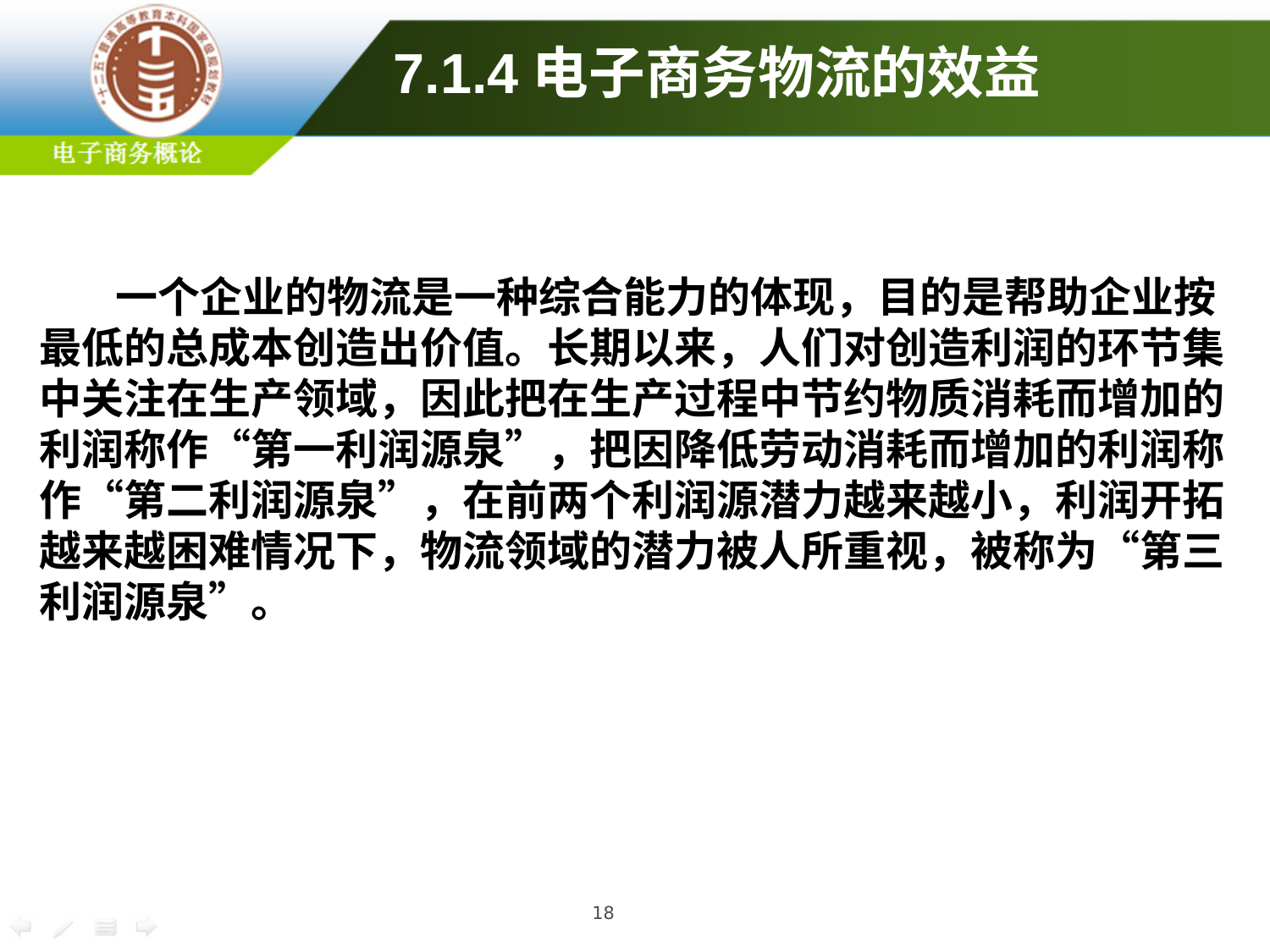

7.1.4电子商务物流的效益
       一个企业的物流是一种综合能力的体现，目的是帮助企业按最低的总成本创造出价值。长期以来，人们对创造利润的环节集中关注在生产领域，因此把在生产过程中节约物质消耗而增加的利润称作“第一利润源泉”，把因降低劳动消耗而增加的利润称作“第二利润源泉”，在前两个利润源潜力越来越小，利润开拓越来越困难情况下，物流领域的潜力被人所重视，被称为“第三利润源泉”。
18